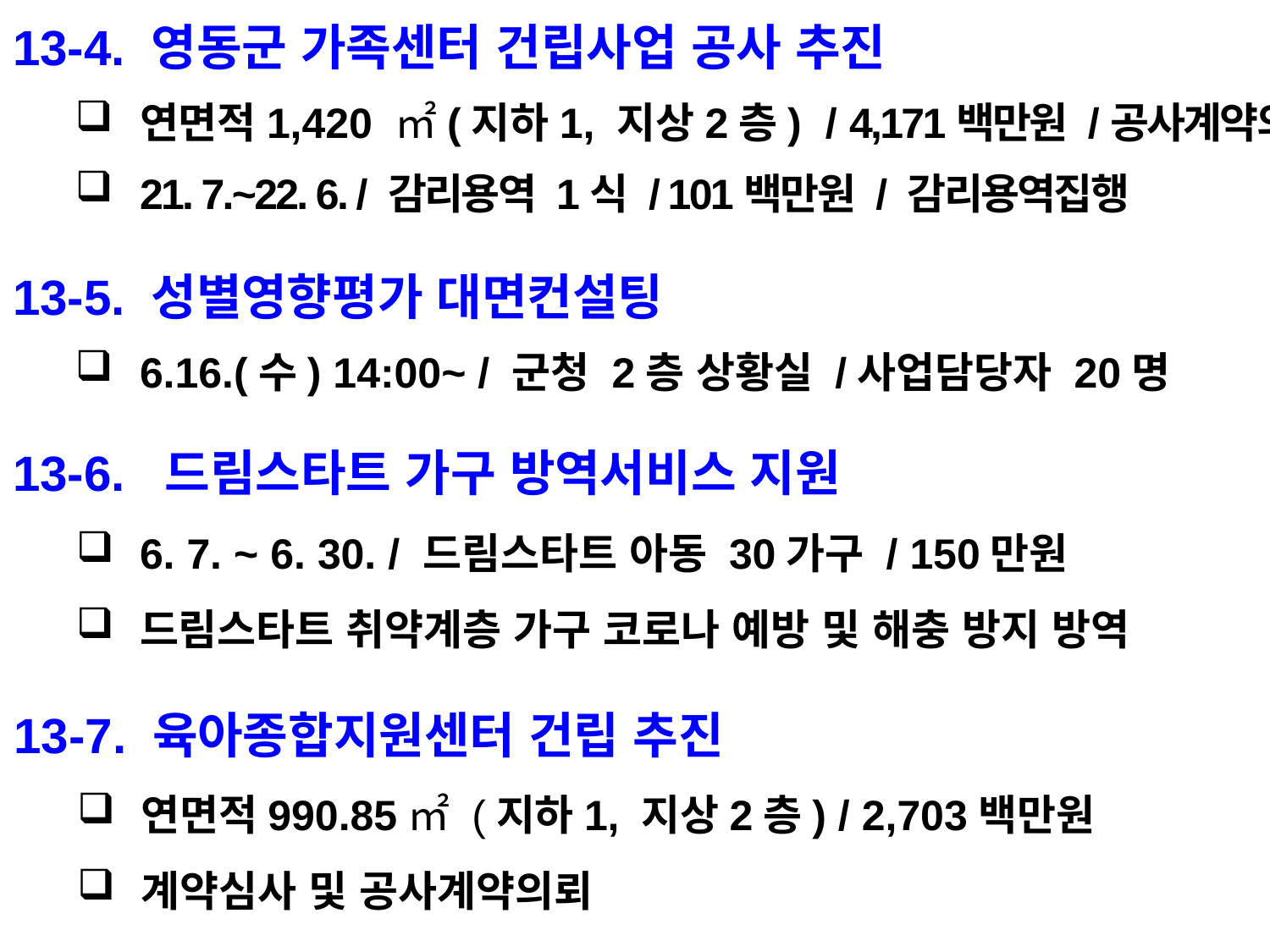

13-4. 영동군 가족센터 건립사업 공사 추진
연면적1,420 ㎡(지하1, 지상2층)  / 4,171백만원 /공사계약의뢰
21. 7.~22. 6. / 감리용역 1식 / 101백만원 / 감리용역집행
13-5. 성별영향평가 대면컨설팅
6.16.(수) 14:00~ / 군청 2층 상황실 /사업담당자 20명
13-6.  드림스타트 가구 방역서비스 지원
6. 7. ~ 6. 30. / 드림스타트 아동 30가구 / 150만원
드림스타트 취약계층 가구 코로나 예방 및 해충 방지 방역

13-7. 육아종합지원센터 건립 추진
연면적990.85㎡ (지하1, 지상2층) / 2,703백만원
계약심사 및 공사계약의뢰